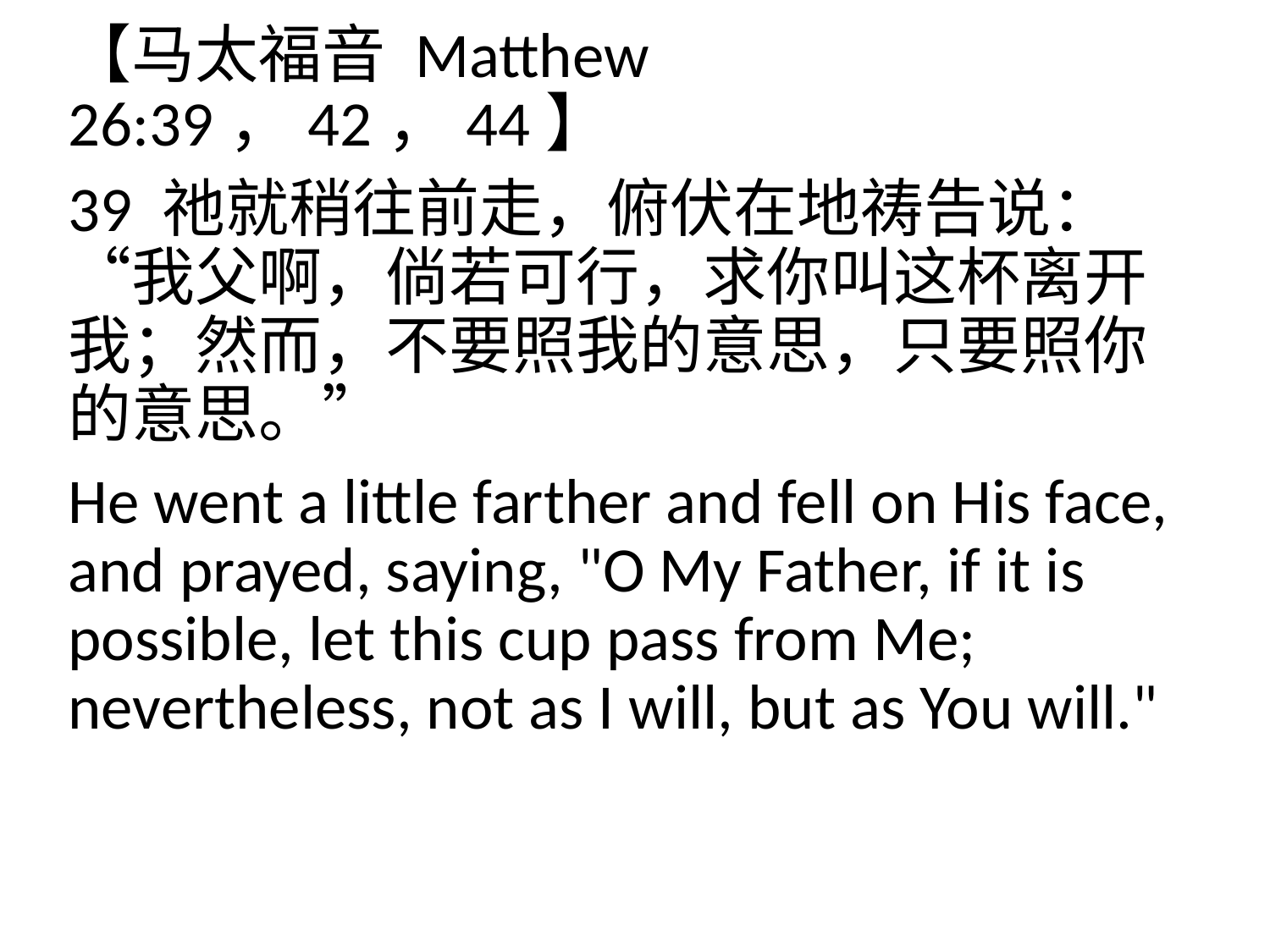

【马太福音 Matthew 26:39，42，44】
39 祂就稍往前走，俯伏在地祷告说：“我父啊，倘若可行，求你叫这杯离开我；然而，不要照我的意思，只要照你的意思。”
He went a little farther and fell on His face, and prayed, saying, "O My Father, if it is possible, let this cup pass from Me; nevertheless, not as I will, but as You will."